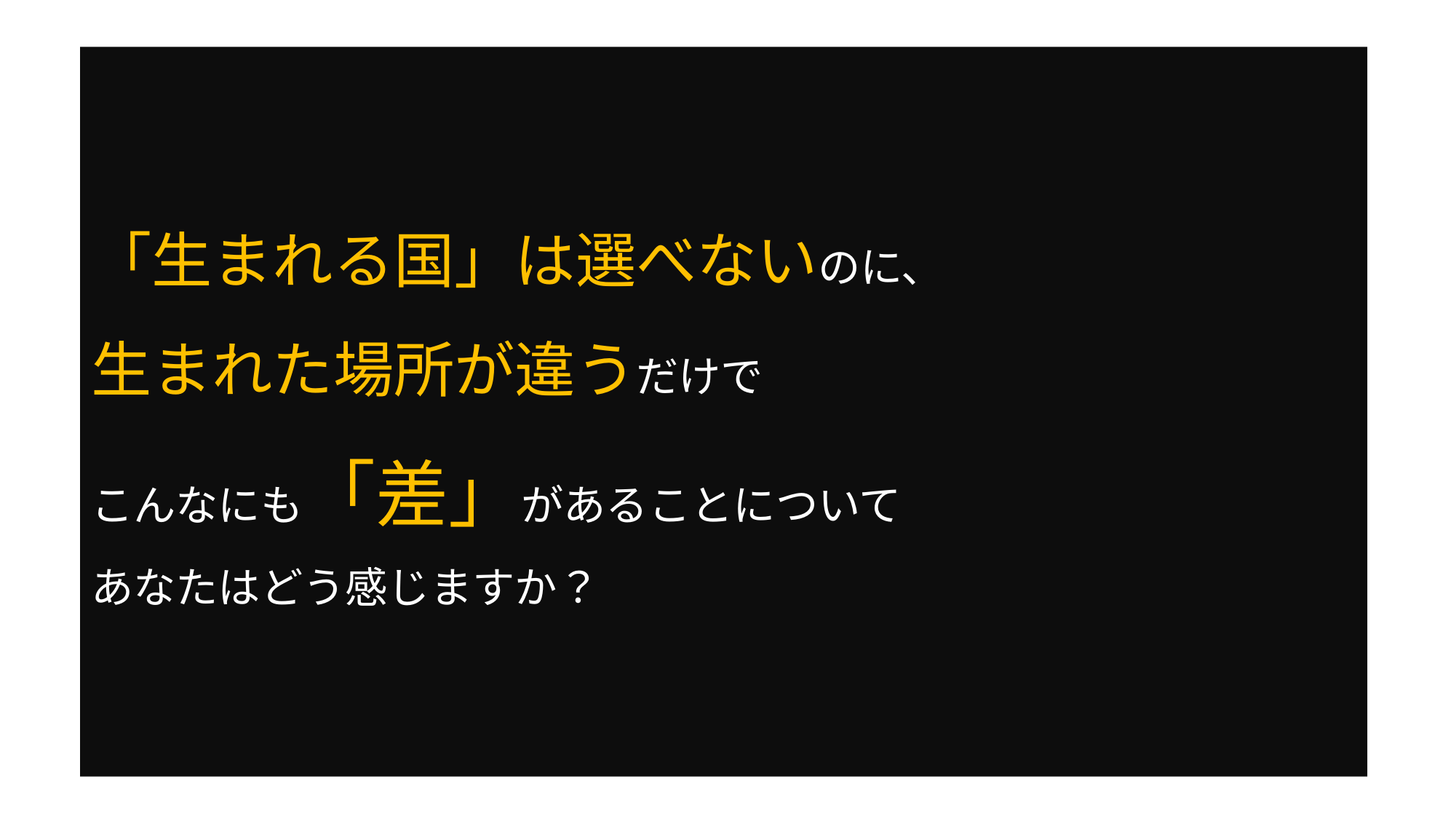

「生まれる国」は選べないのに、
生まれた場所が違うだけで
こんなにも「差」があることについて
あなたはどう感じますか？